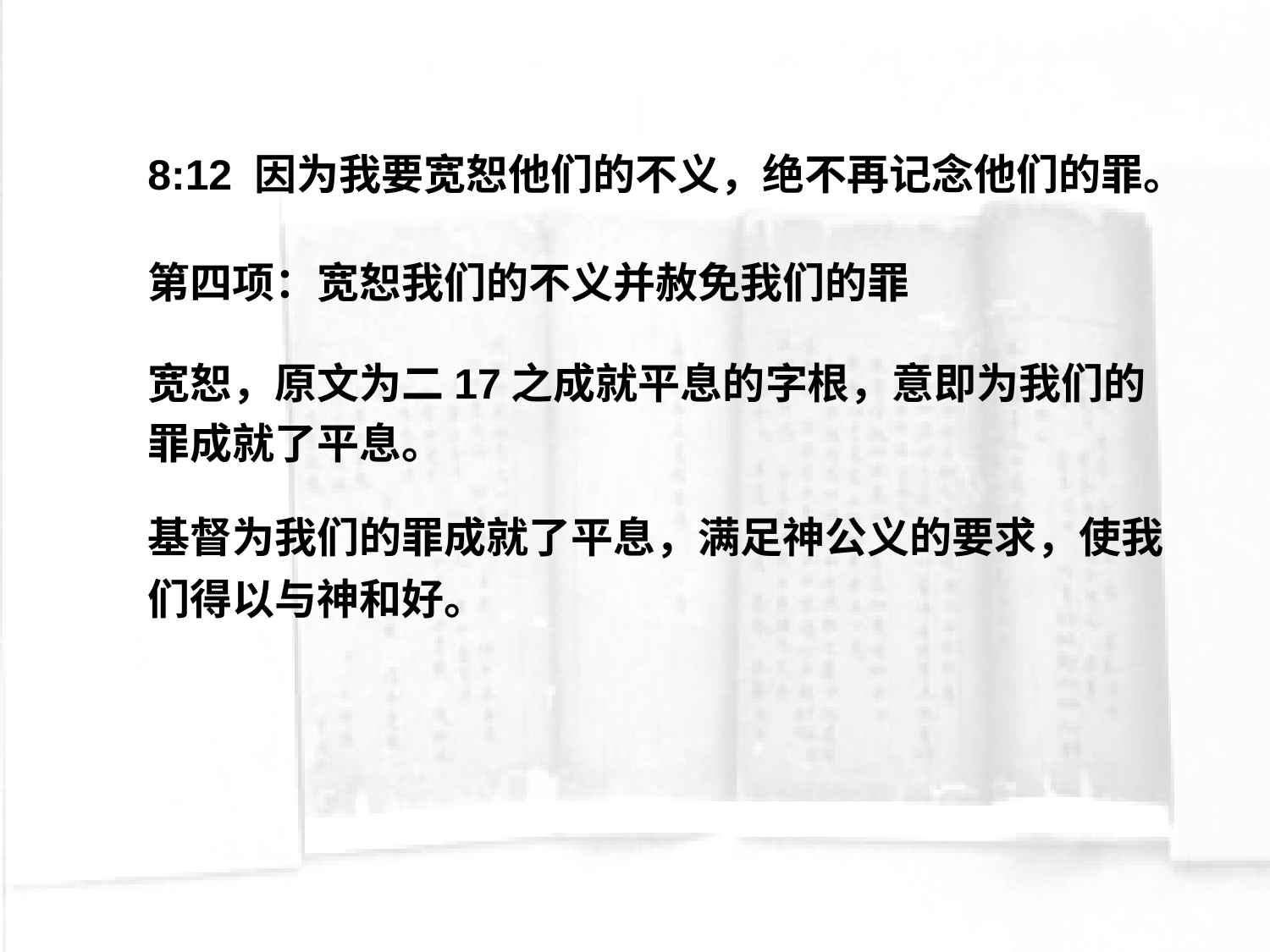

8:12 因为我要宽恕他们的不义，绝不再记念他们的罪。
第四项：宽恕我们的不义并赦免我们的罪
宽恕，原文为二17之成就平息的字根，意即为我们的罪成就了平息。
基督为我们的罪成就了平息，满足神公义的要求，使我们得以与神和好。